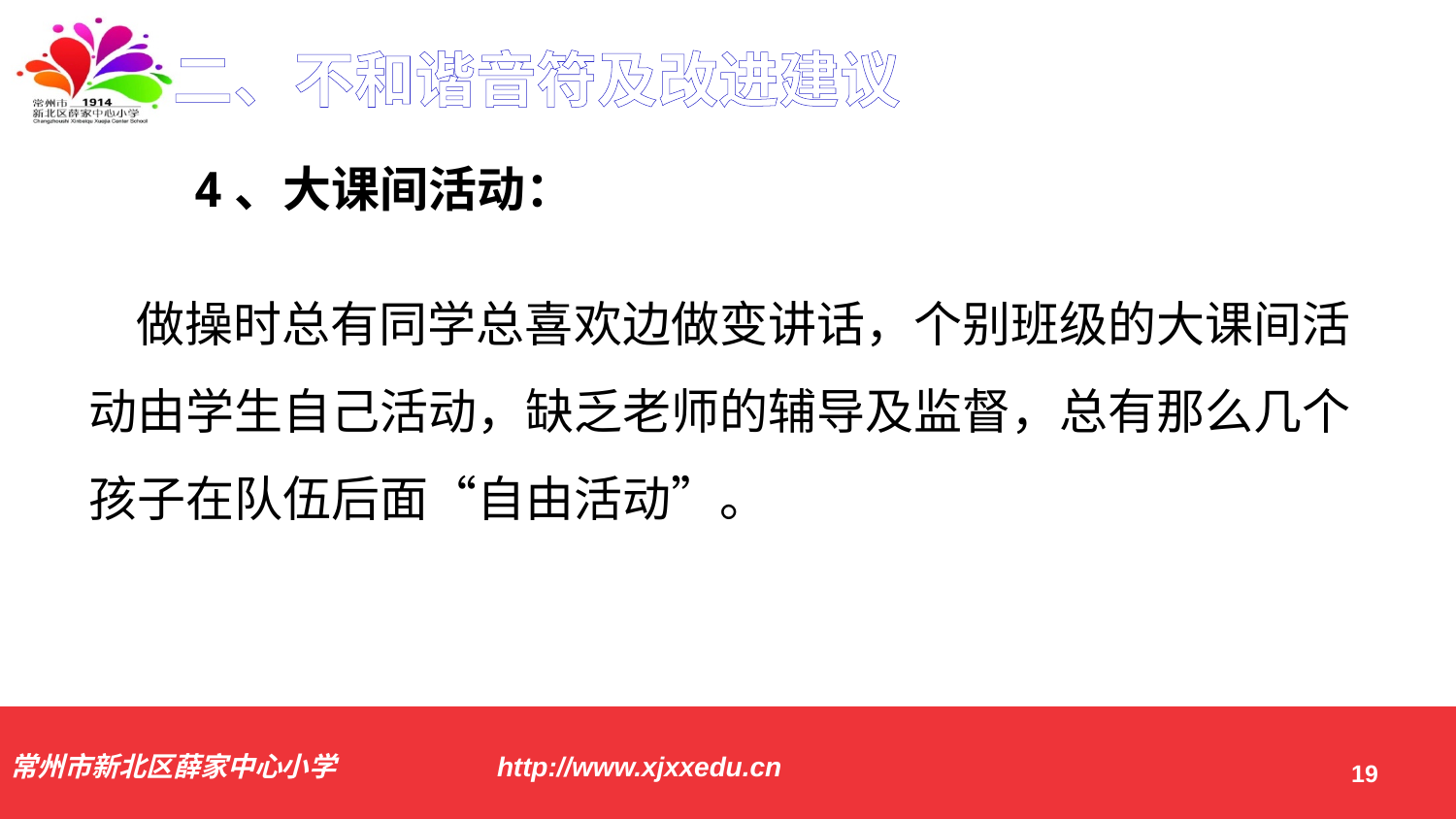

二、不和谐音符及改进建议
4、大课间活动：
        做操时总有同学总喜欢边做变讲话，个别班级的大课间活动由学生自己活动，缺乏老师的辅导及监督，总有那么几个孩子在队伍后面“自由活动”。

19